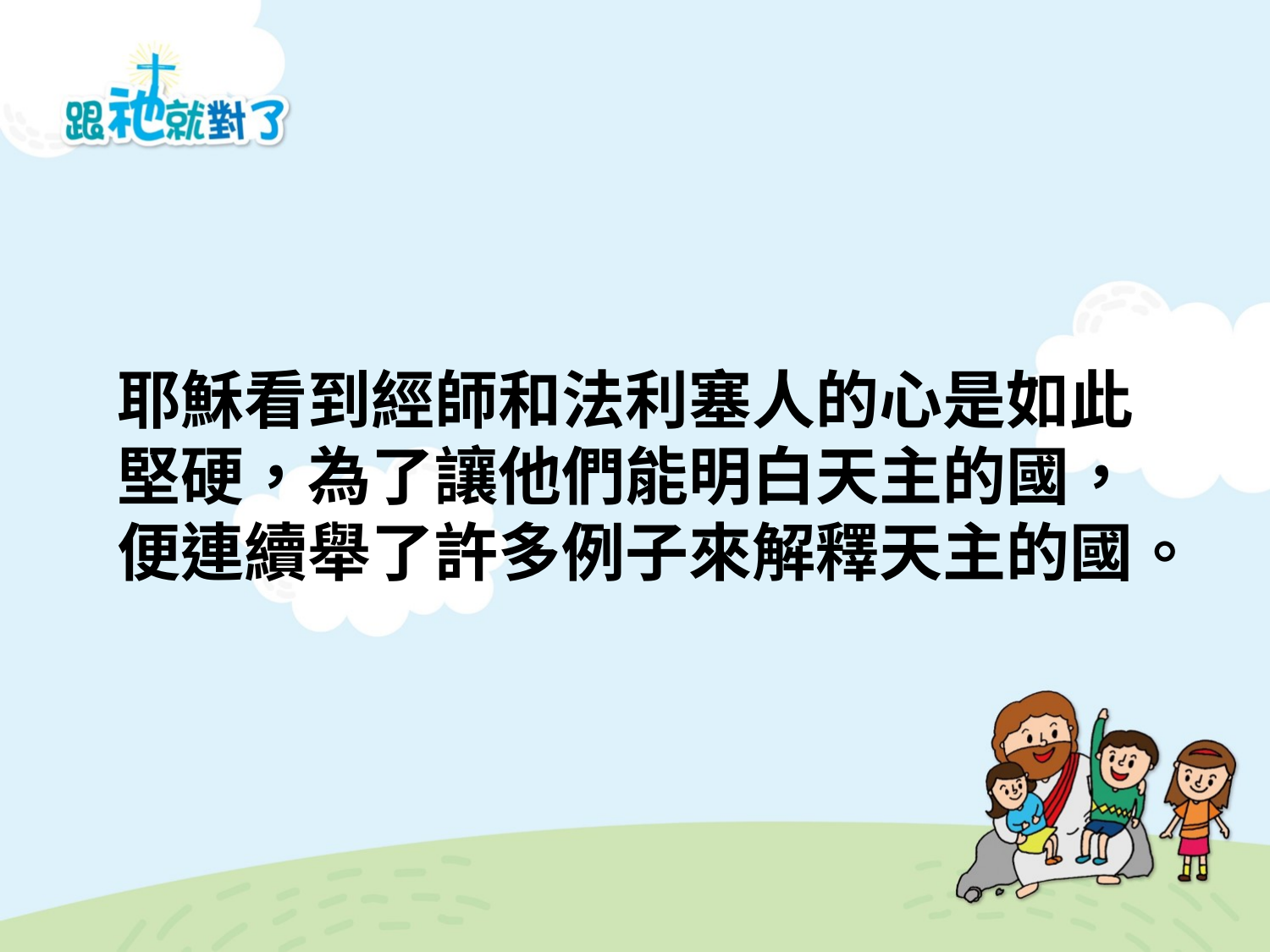

耶穌看到經師和法利塞人的心是如此堅硬，為了讓他們能明白天主的國，便連續舉了許多例子來解釋天主的國。